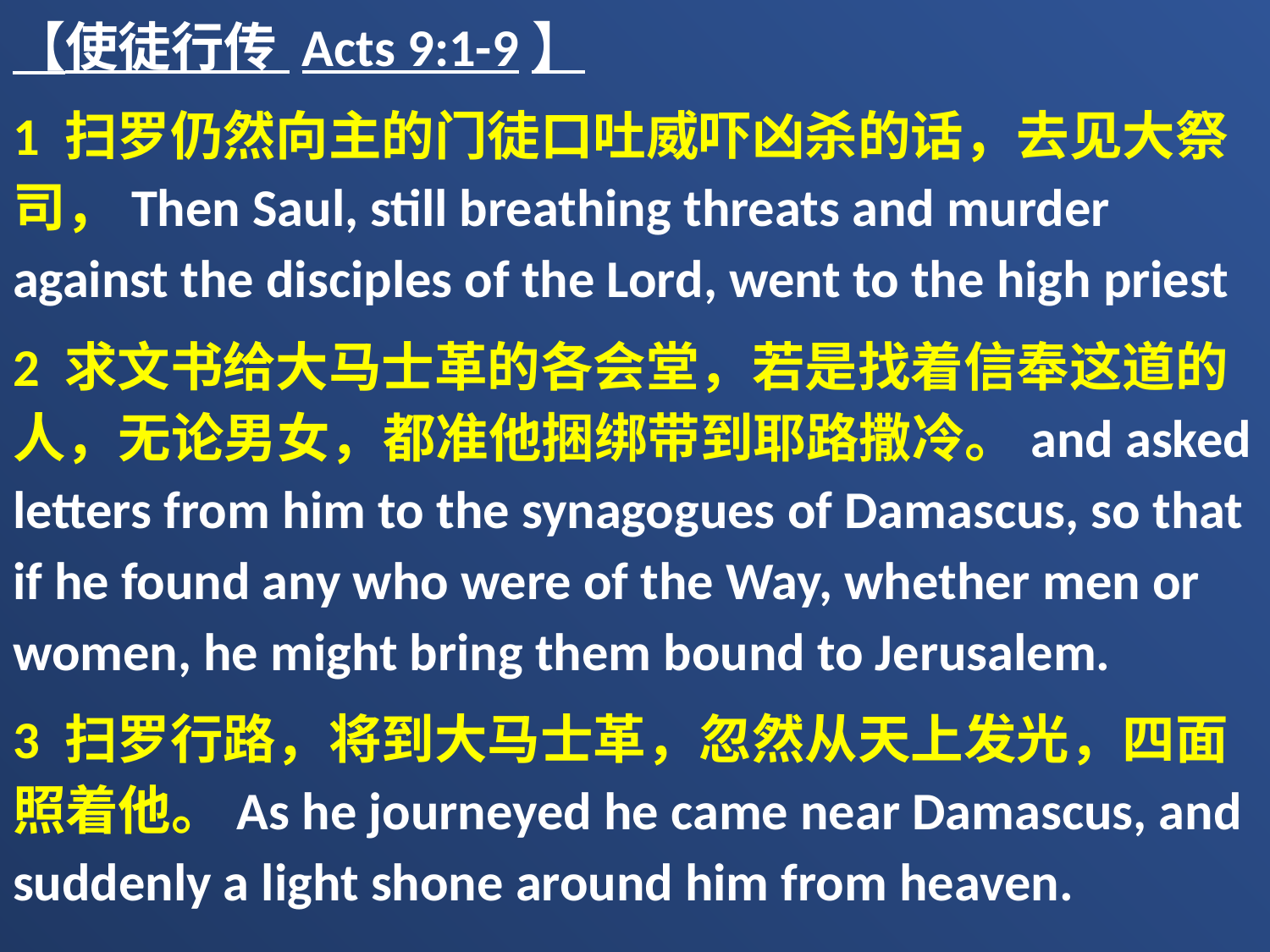

【使徒行传 Acts 9:1-9】
1 扫罗仍然向主的门徒口吐威吓凶杀的话，去见大祭司，Then Saul, still breathing threats and murder against the disciples of the Lord, went to the high priest
2 求文书给大马士革的各会堂，若是找着信奉这道的人，无论男女，都准他捆绑带到耶路撒冷。and asked letters from him to the synagogues of Damascus, so that if he found any who were of the Way, whether men or women, he might bring them bound to Jerusalem.
3 扫罗行路，将到大马士革，忽然从天上发光，四面照着他。As he journeyed he came near Damascus, and suddenly a light shone around him from heaven.